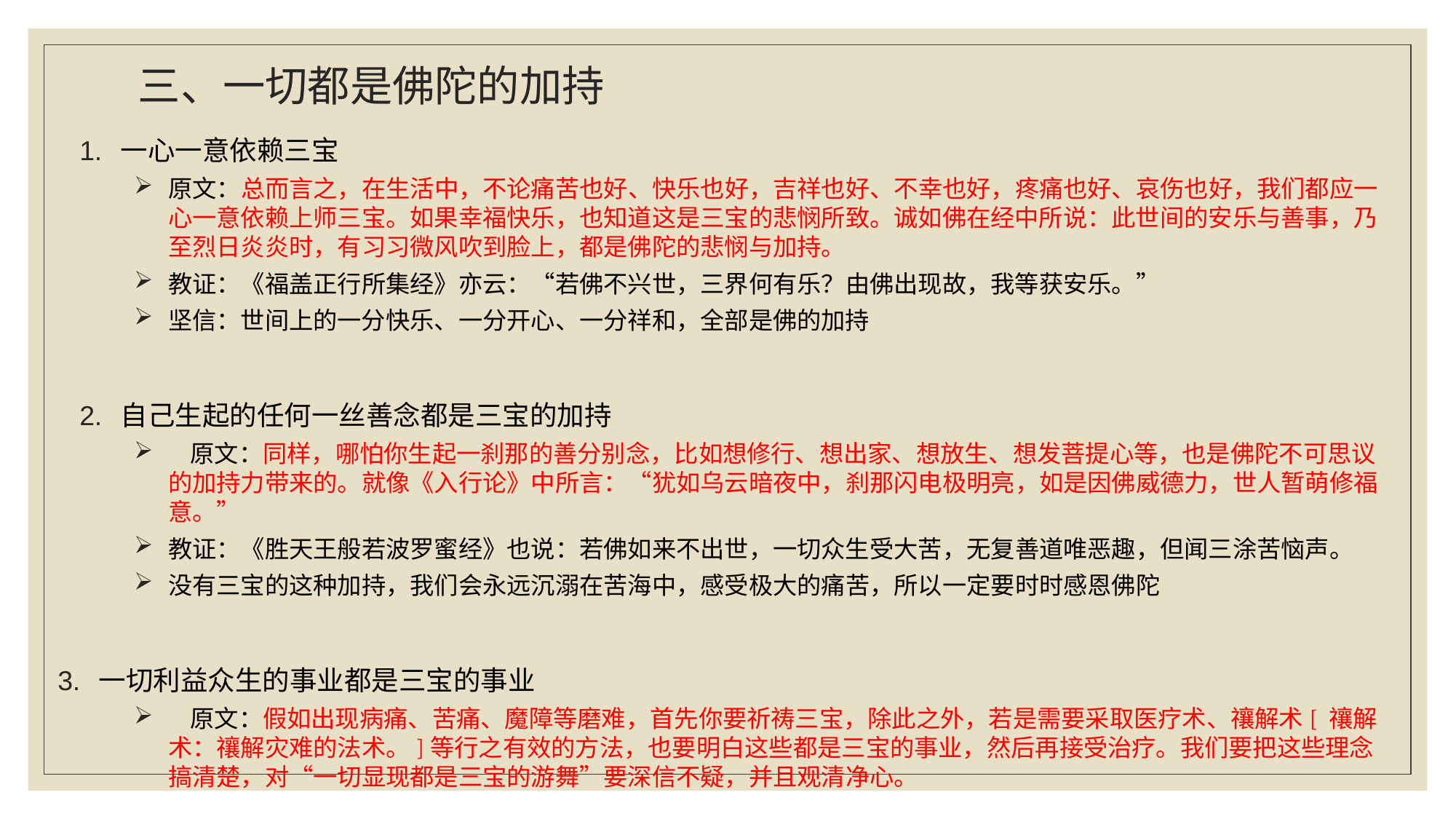

# 三、一切都是佛陀的加持
一心一意依赖三宝
原文：总而言之，在生活中，不论痛苦也好、快乐也好，吉祥也好、不幸也好，疼痛也好、哀伤也好，我们都应一心一意依赖上师三宝。如果幸福快乐，也知道这是三宝的悲悯所致。诚如佛在经中所说：此世间的安乐与善事，乃至烈日炎炎时，有习习微风吹到脸上，都是佛陀的悲悯与加持。
教证：《福盖正行所集经》亦云：“若佛不兴世，三界何有乐？由佛出现故，我等获安乐。”
坚信：世间上的一分快乐、一分开心、一分祥和，全部是佛的加持

自己生起的任何一丝善念都是三宝的加持
   原文：同样，哪怕你生起一刹那的善分别念，比如想修行、想出家、想放生、想发菩提心等，也是佛陀不可思议的加持力带来的。就像《入行论》中所言：“犹如乌云暗夜中，刹那闪电极明亮，如是因佛威德力，世人暂萌修福意。”
教证：《胜天王般若波罗蜜经》也说：若佛如来不出世，一切众生受大苦，无复善道唯恶趣，但闻三涂苦恼声。
没有三宝的这种加持，我们会永远沉溺在苦海中，感受极大的痛苦，所以一定要时时感恩佛陀

一切利益众生的事业都是三宝的事业
   原文：假如出现病痛、苦痛、魔障等磨难，首先你要祈祷三宝，除此之外，若是需要采取医疗术、禳解术[ 禳解术：禳解灾难的法术。]等行之有效的方法，也要明白这些都是三宝的事业，然后再接受治疗。我们要把这些理念搞清楚，对“一切显现都是三宝的游舞”要深信不疑，并且观清净心。